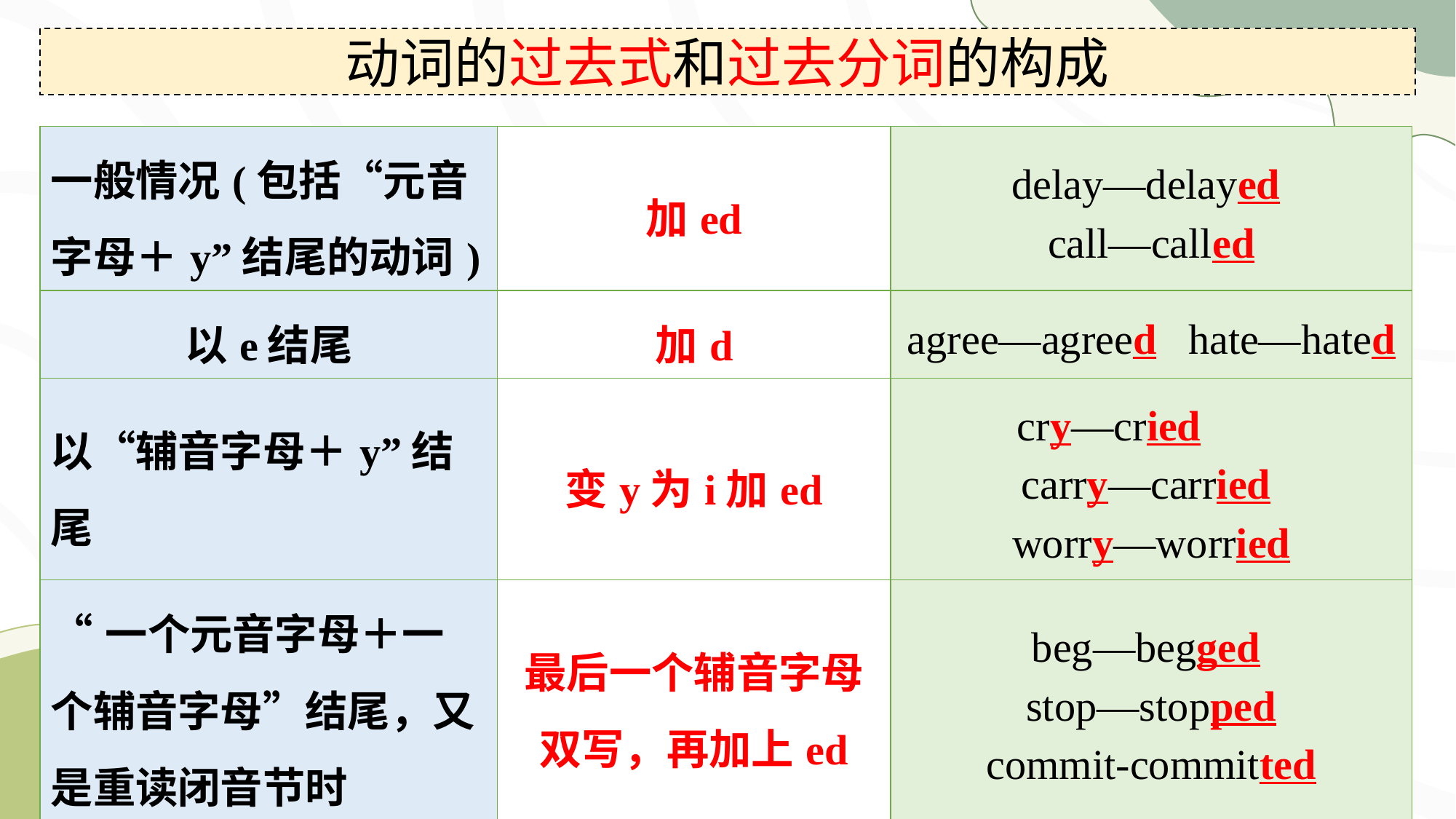

动词的过去式和过去分词的构成
| 一般情况(包括“元音字母＋y”结尾的动词) | 加­ed | delay—delayed call—called |
| --- | --- | --- |
| 以e结尾 | 加­d | agree—agreed hate—hated |
| 以“辅音字母＋y”结尾 | 变y为i加­ed | cry—cried carry—carried worry—worried |
| “一个元音字母＋一个辅音字母”结尾，又是重读闭音节时 | 最后一个辅音字母双写，再加上­ed | beg—begged stop—stopped commit-committed |